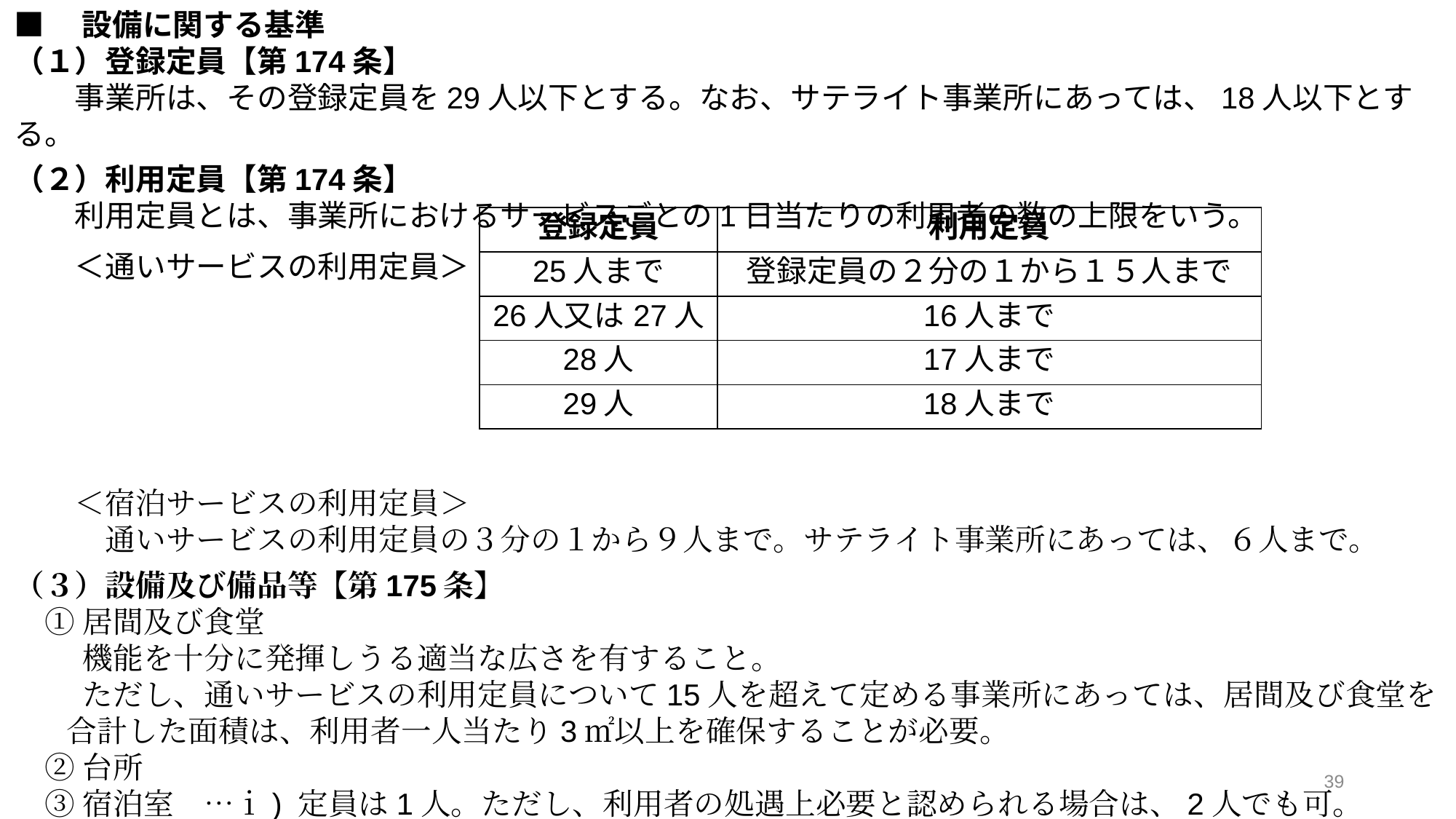

■　設備に関する基準
（１）登録定員【第174条】
　　事業所は、その登録定員を29人以下とする。なお、サテライト事業所にあっては、18人以下とする。

（２）利用定員【第174条】
　　利用定員とは、事業所におけるサービスごとの1日当たりの利用者の数の上限をいう。

　　＜通いサービスの利用定員＞

　　＜宿泊サービスの利用定員＞
　　　通いサービスの利用定員の３分の１から９人まで。サテライト事業所にあっては、６人まで。

（３）設備及び備品等【第175条】
　① 居間及び食堂
　　 機能を十分に発揮しうる適当な広さを有すること。
　　 ただし、通いサービスの利用定員について15人を超えて定める事業所にあっては、居間及び食堂を合計した面積は、利用者一人当たり3㎡以上を確保することが必要。
　② 台所
　③ 宿泊室　…ⅰ) 定員は1人。ただし、利用者の処遇上必要と認められる場合は、2人でも可。
ⅱ) 床面積は7.43㎡以上（内法）を確保すること。
| 登録定員 | 利用定員 |
| --- | --- |
| 25人まで | 登録定員の２分の１から１５人まで |
| 26人又は27人 | 16人まで |
| 28人 | 17人まで |
| 29人 | 18人まで |

39